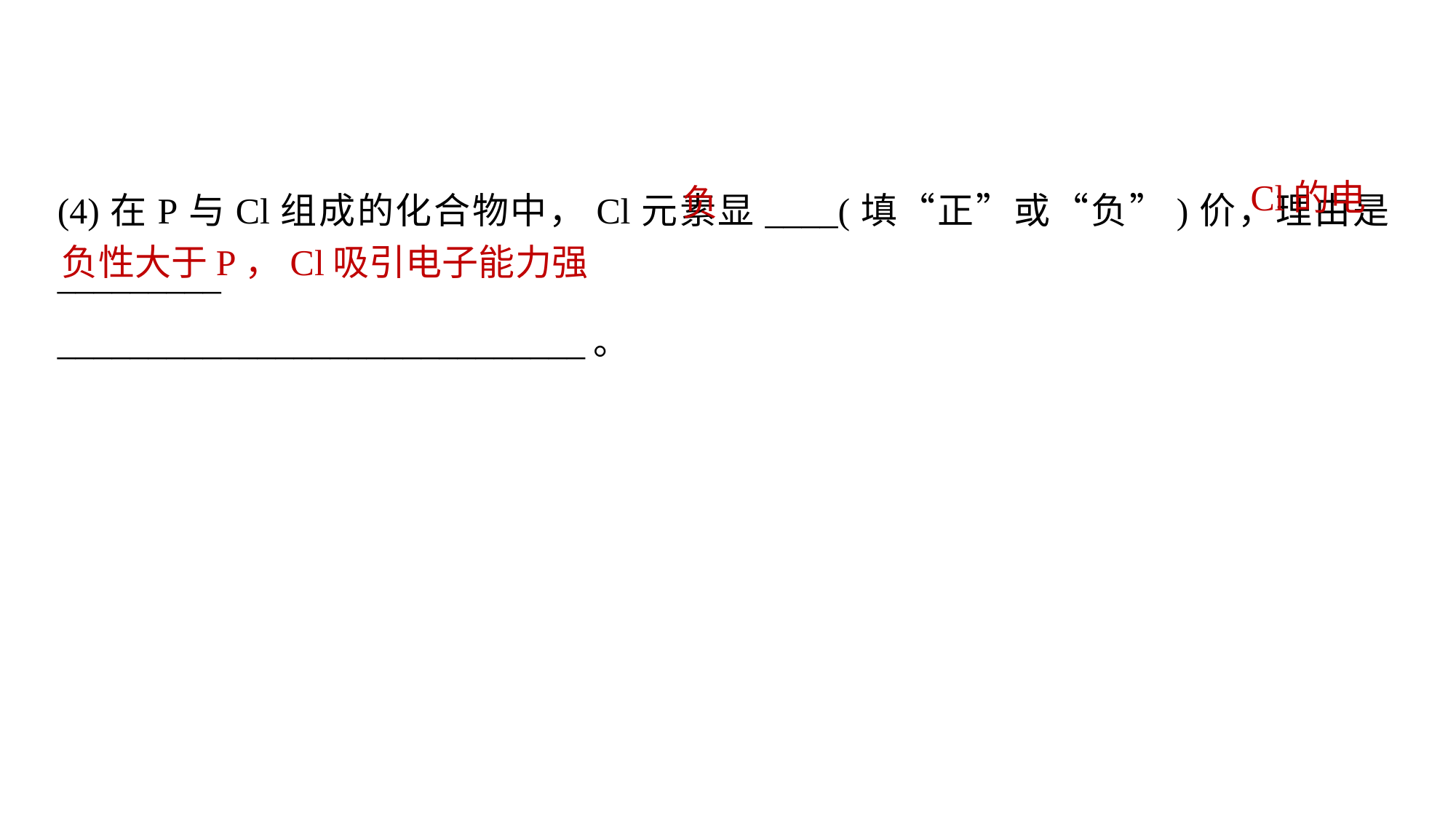

(4)在P与Cl组成的化合物中，Cl元素显____(填“正”或“负”)价，理由是_________
_____________________________。
Cl的电
负
负性大于P，Cl吸引电子能力强